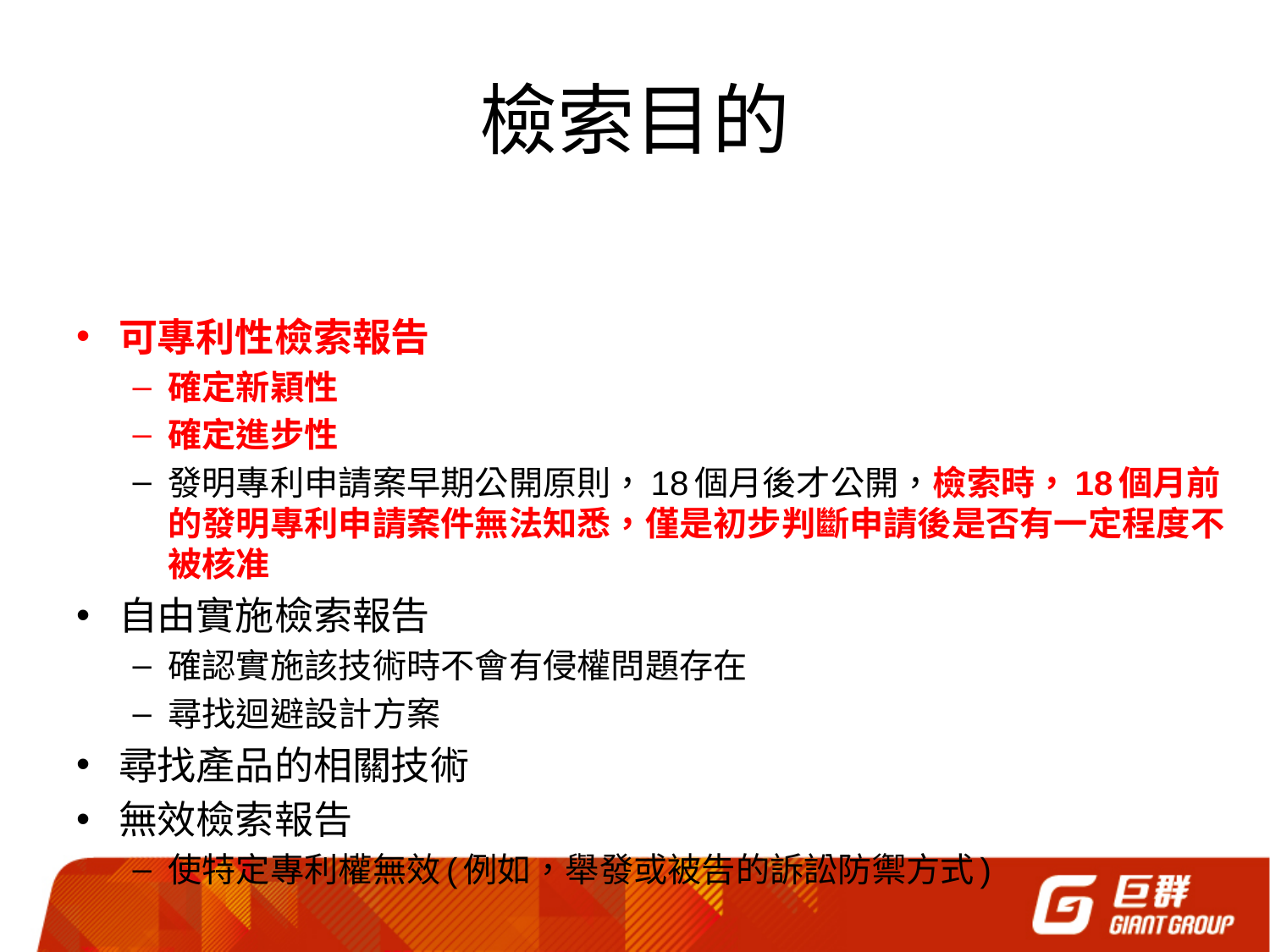

# 檢索目的
可專利性檢索報告
確定新穎性
確定進步性
發明專利申請案早期公開原則，18個月後才公開，檢索時，18個月前的發明專利申請案件無法知悉，僅是初步判斷申請後是否有一定程度不被核准
自由實施檢索報告
確認實施該技術時不會有侵權問題存在
尋找迴避設計方案
尋找產品的相關技術
無效檢索報告
使特定專利權無效(例如，舉發或被告的訴訟防禦方式)